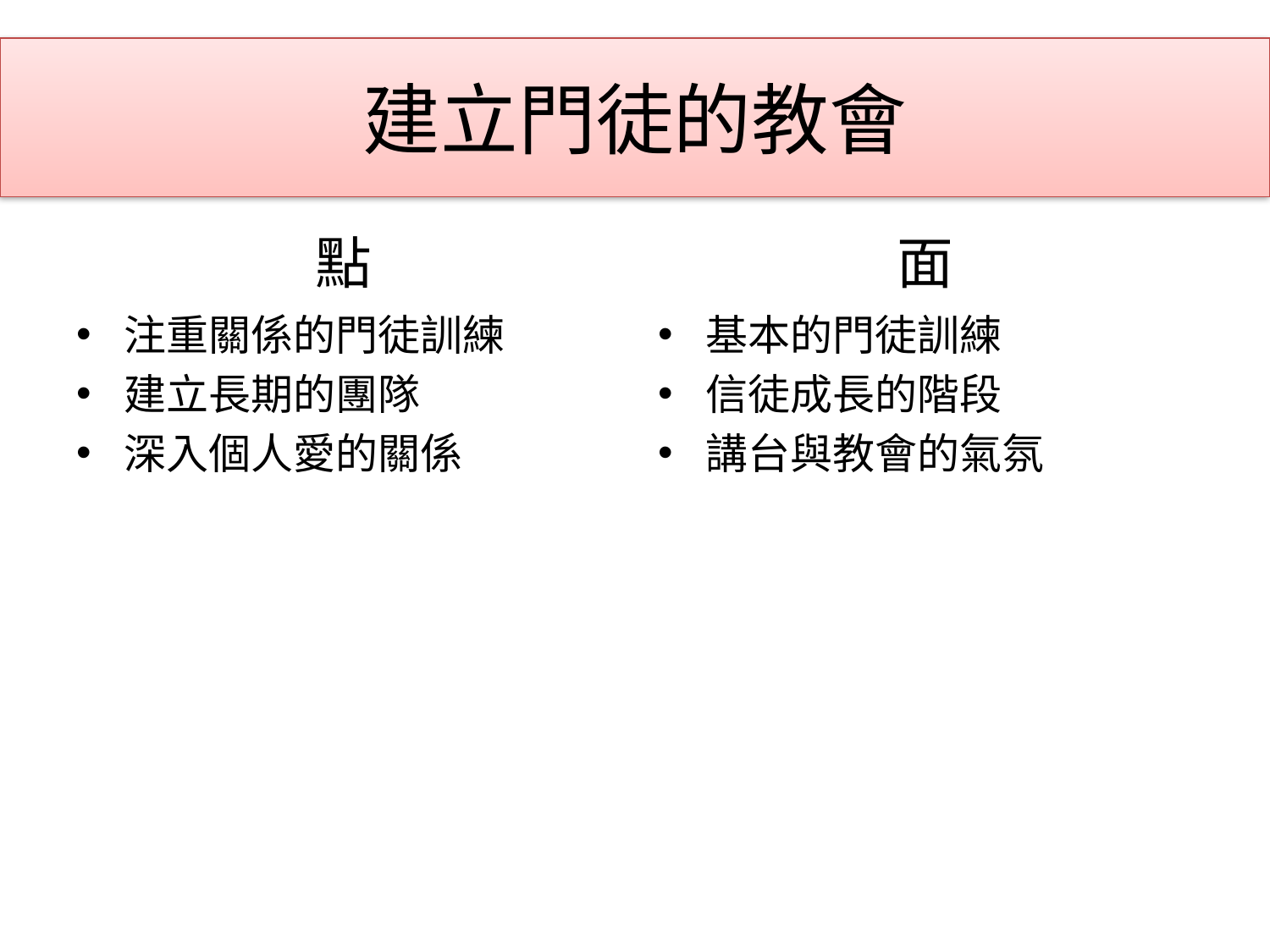

# 建立門徒的教會
點
面
注重關係的門徒訓練
建立長期的團隊
深入個人愛的關係
基本的門徒訓練
信徒成長的階段
講台與教會的氣氛